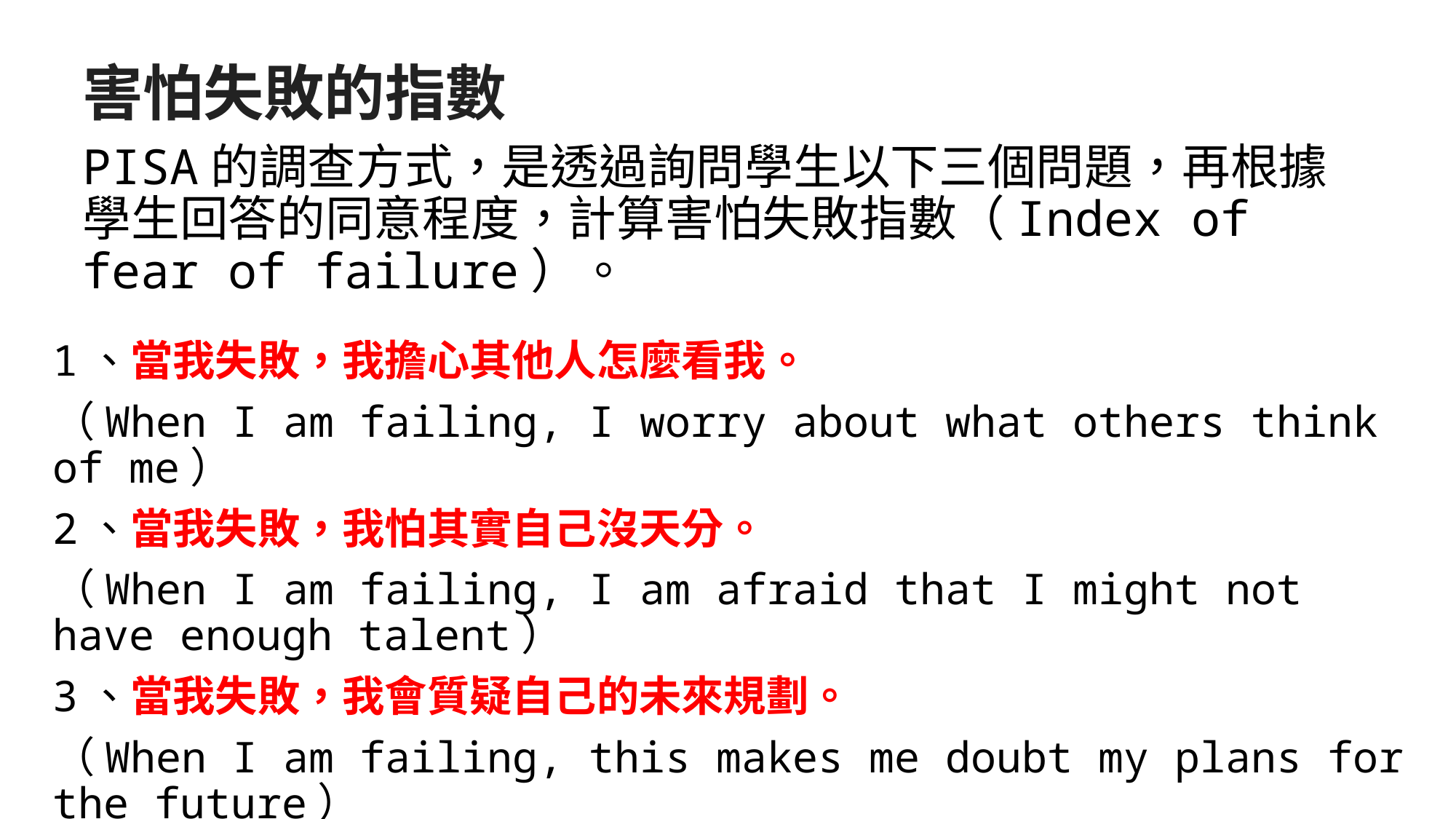

害怕失敗的指數
# PISA的調查方式，是透過詢問學生以下三個問題，再根據學生回答的同意程度，計算害怕失敗指數（Index of fear of failure）。
1、當我失敗，我擔心其他人怎麼看我。
（When I am failing, I worry about what others think of me）
2、當我失敗，我怕其實自己沒天分。
（When I am failing, I am afraid that I might not have enough talent）
3、當我失敗，我會質疑自己的未來規劃。
（When I am failing, this makes me doubt my plans for the future）